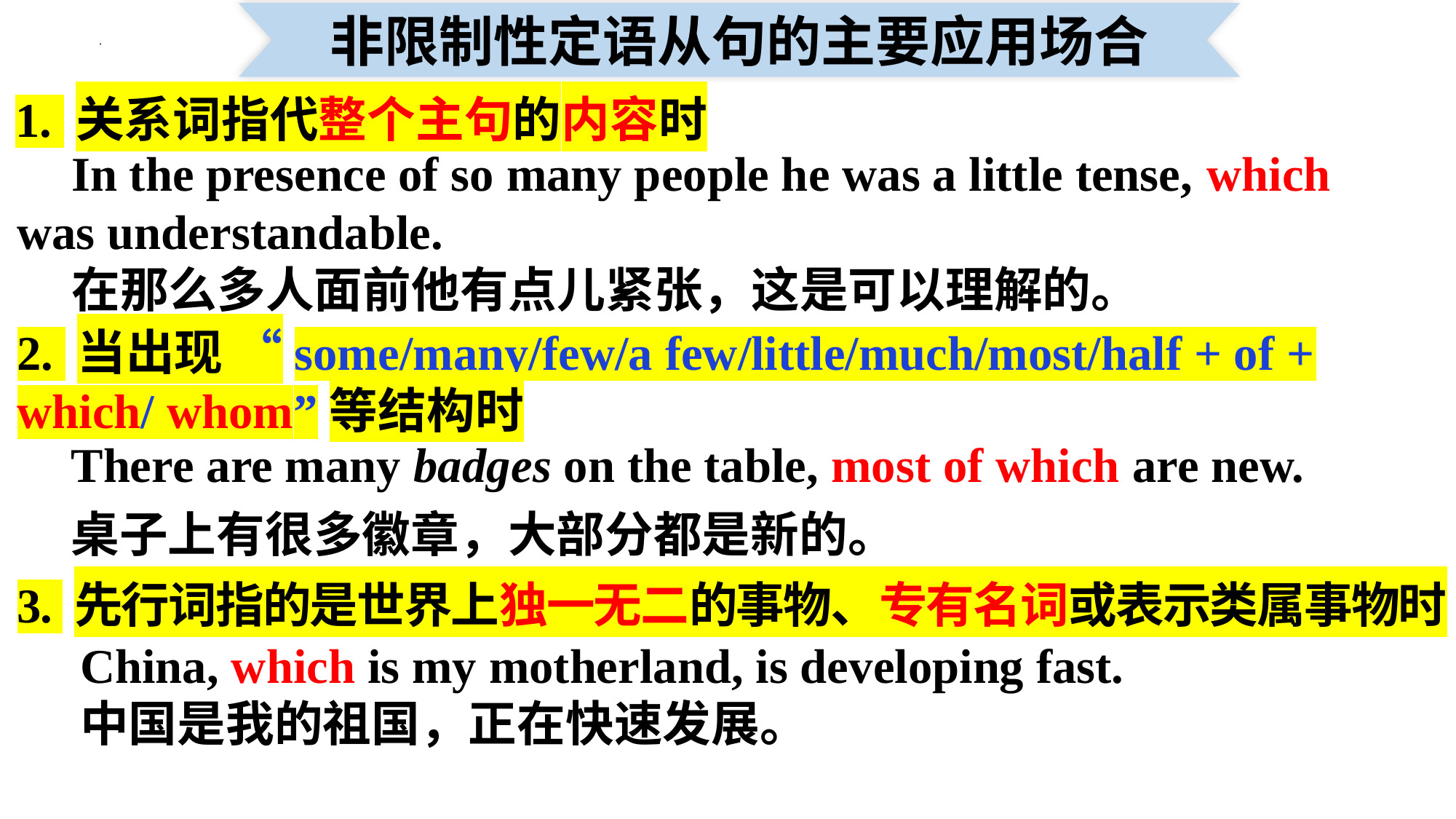

非限制性定语从句的主要应用场合
1. 关系词指代整个主句的内容时
In the presence of so many people he was a little tense, which was understandable.
在那么多人面前他有点儿紧张，这是可以理解的。
2. 当出现 “some/many/few/a few/little/much/most/half + of + which/ whom”等结构时
There are many badges on the table, most of which are new.
桌子上有很多徽章，大部分都是新的。
3. 先行词指的是世界上独一无二的事物、专有名词或表示类属事物时
China, which is my motherland, is developing fast.
中国是我的祖国，正在快速发展。